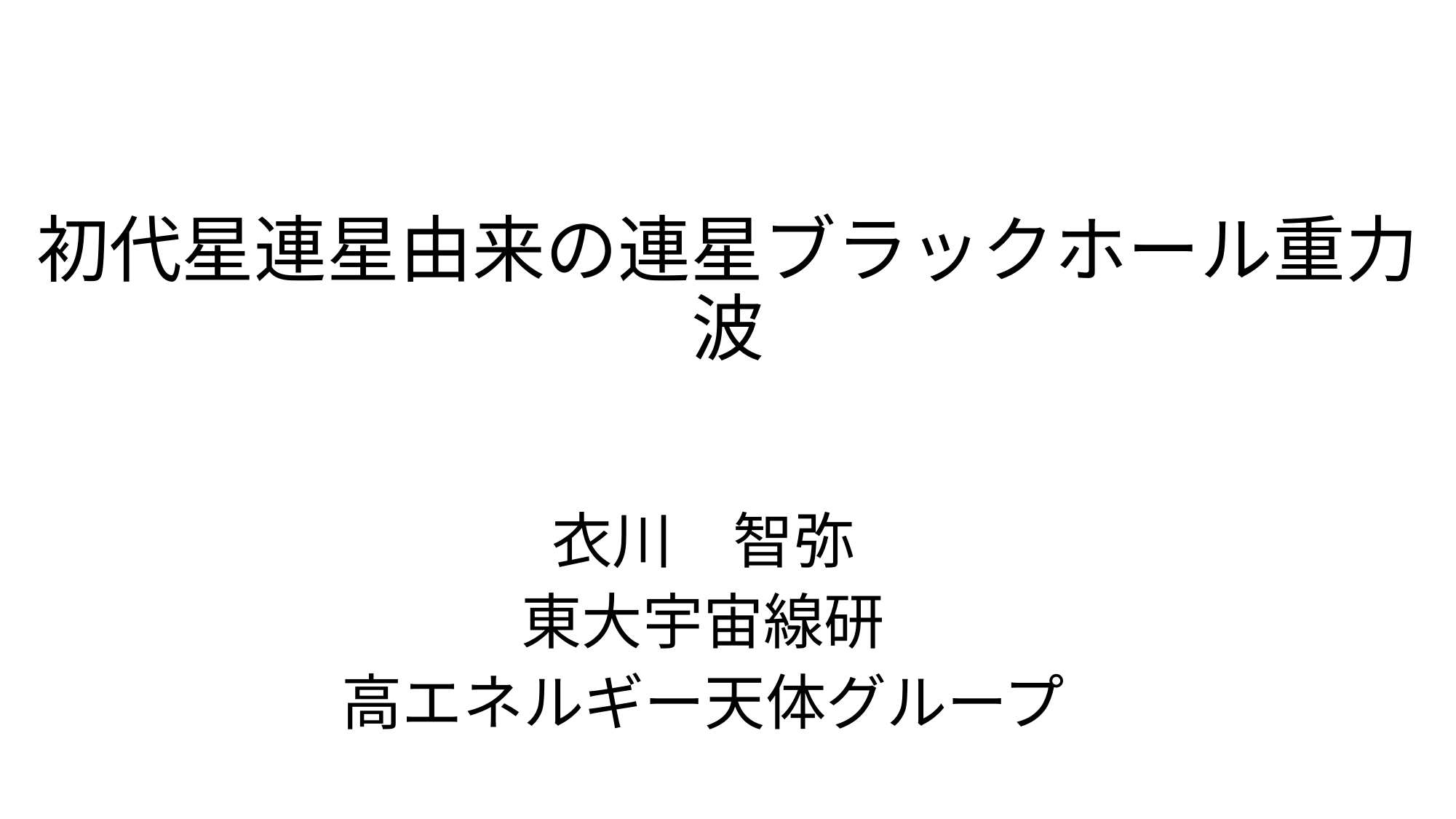

# 初代星連星由来の連星ブラックホール重力波

衣川　智弥
東大宇宙線研
高エネルギー天体グループ